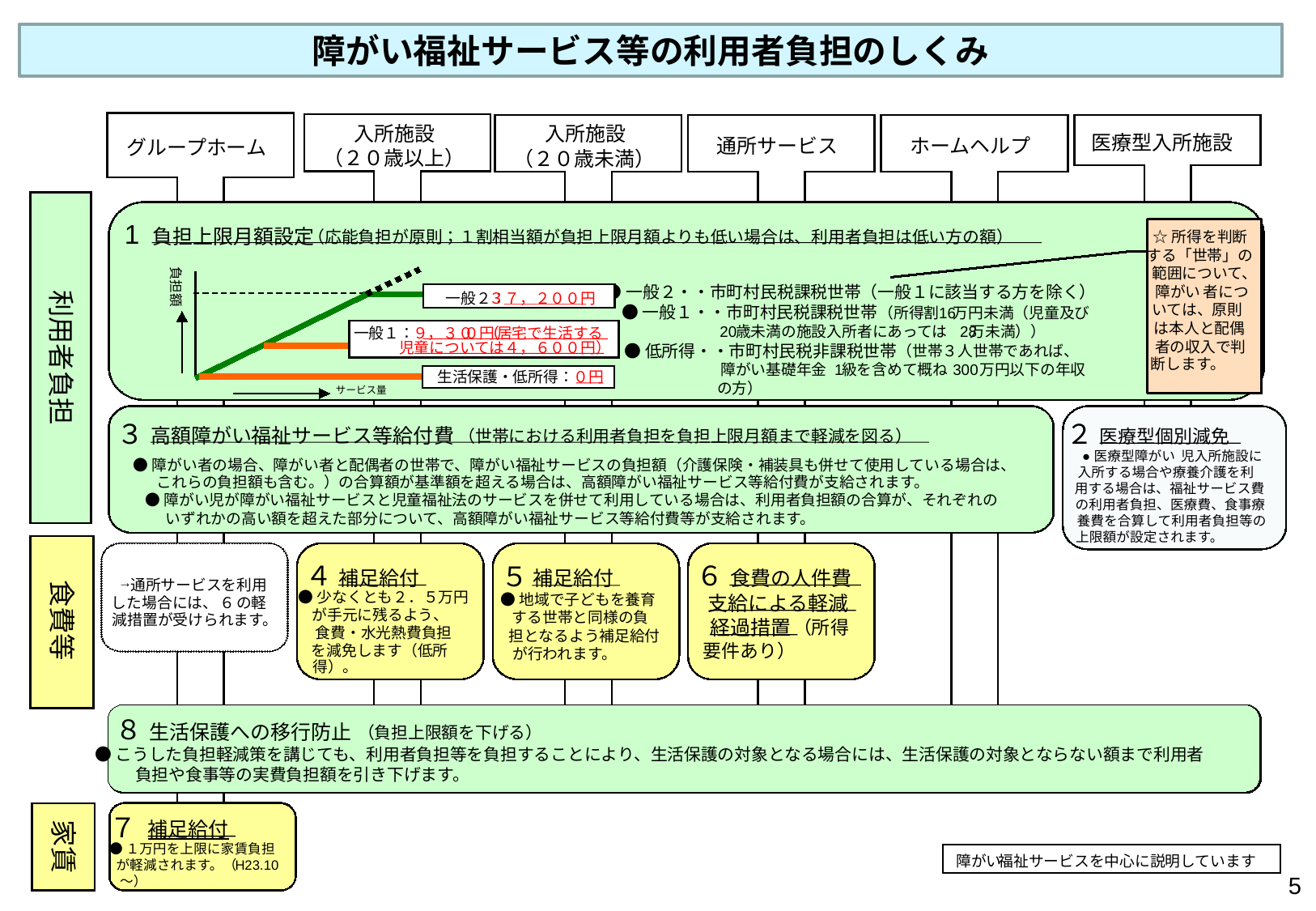

障がい福祉サービス等の利用者負担のしくみ

入所施設
入所施設
医療型入所施設
通所サービス
ホームヘルプ
グループホーム
（２０歳以上）
（２０歳未満）

1

負担上限月額設定
（応能負担が原則；１割相当額が負担上限月額よりも低い場合は、利用者負担は低い方の額）
☆所得を判断

する「世帯」の

範囲について、
負担額

●一般２・・市町村民税課税世帯（一般１に該当する方を除く）
障がい
者につ

一般２：
３７，２００円
利用者負担

いては、原則
●一般１・・市町村民税課税世帯
（所得割
16
万円未満（児童及び

は本人と配偶

20
歳未満の施設入所者にあっては
28
万未満））
(
一般１：
９，３０
０円
居宅で生活する
者の収入で判
児童については４，６００円）

●低所得・・市町村民税非課税世帯
（世帯３人世帯であれば、

断します。
障がい基礎年金
1
級を含めて概ね
300
万円以下の年収

生活保護・低所得：
０円

の方）

サービス量

３
２
高額障がい福祉サービス等給付費
医療型個別減免
（世帯における利用者負担を負担上限月額まで軽減を図る）

●
医療型障がい
児入所施設に
●障がい者の場合、障がい者と配偶者の世帯で、障がい福祉サービスの負担額（介護保険・補装具も併せて使用している場合は、
入所する場合や療養介護を利
これらの負担額も含む。）の合算額が基準額を超える場合は、高額障がい福祉サービス等給付費が支給されます。
用する場合は、福祉サービス費
●障がい児が障がい福祉サービスと児童福祉法のサービスを併せて利用している場合は、利用者負担額の合算が、それぞれの
の利用者負担、医療費、食事療
いずれかの高い額を超えた部分について、高額障がい福祉サービス等給付費等が支給されます。
養費を合算して利用者負担等の
上限額が設定されます。

４
６
５
補足給付
食費の人件費
補足給付
→
通所サービスを利用
食費等

●少なくとも２．５万円
●地域で子どもを養育
支給による軽減
した場合には、
６
の軽
が手元に残るよう、
する世帯と同様の負

減措置が受けられます。
経過措置
（所得
食費・水光熱費負担
担となるよう補足給付

要件あり）
を減免します（低所
が行われます。
得）。

８
生活保護への移行防止
（負担上限額を下げる）
●こうした負担軽減策を講じても、利用者負担等を負担することにより、生活保護の対象となる場合には、生活保護の対象とならない額まで利用者
負担や食事等の実費負担額を引き下げます。

７
補足給付
家賃

●１万円を上限に家賃負担

障がい
福祉サービスを中心に説明しています
が軽減されます。（
H23.10
～）
5